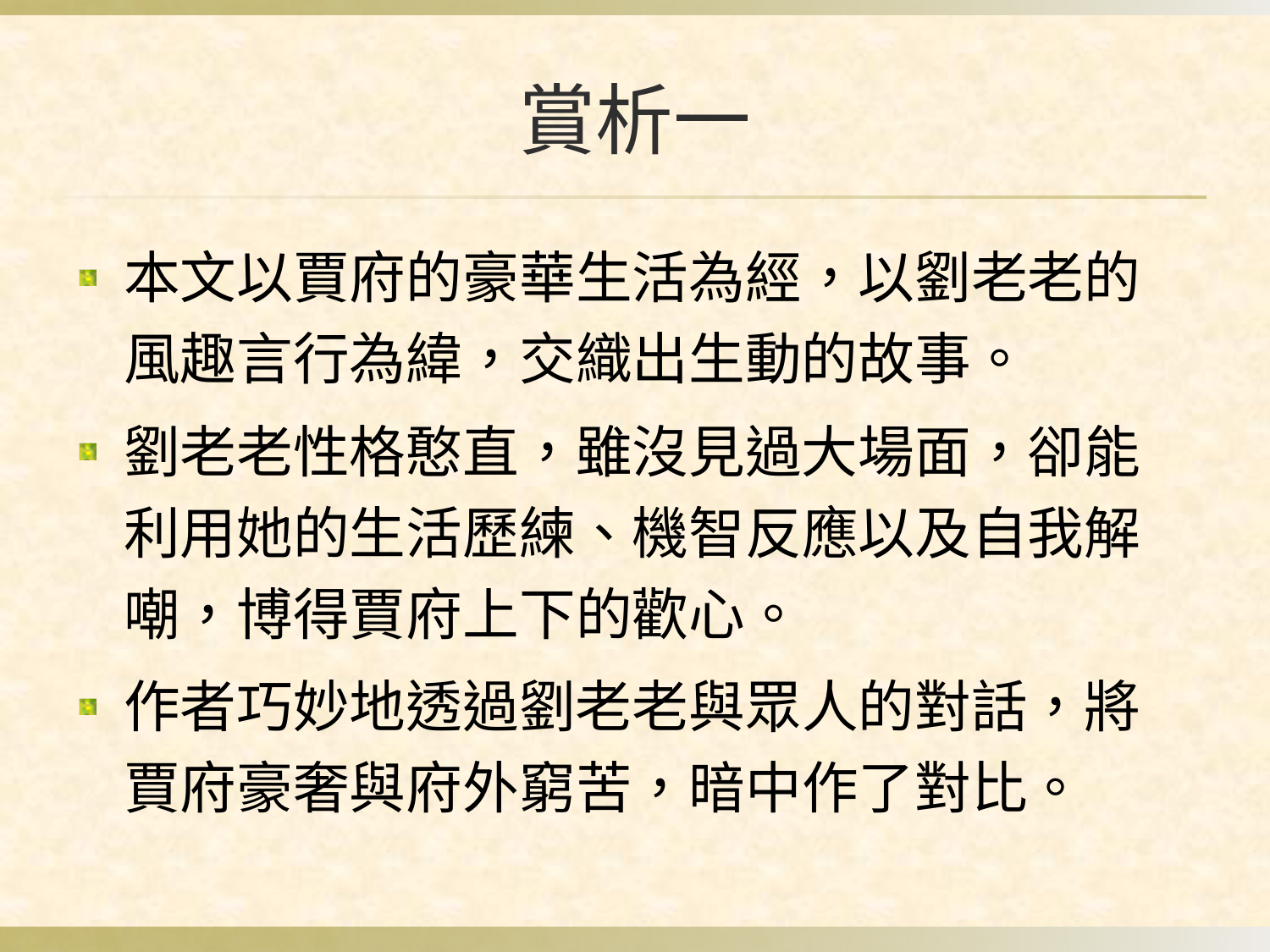

# 賞析一
本文以賈府的豪華生活為經，以劉老老的風趣言行為緯，交織出生動的故事。
劉老老性格憨直，雖沒見過大場面，卻能利用她的生活歷練、機智反應以及自我解嘲，博得賈府上下的歡心。
作者巧妙地透過劉老老與眾人的對話，將賈府豪奢與府外窮苦，暗中作了對比。